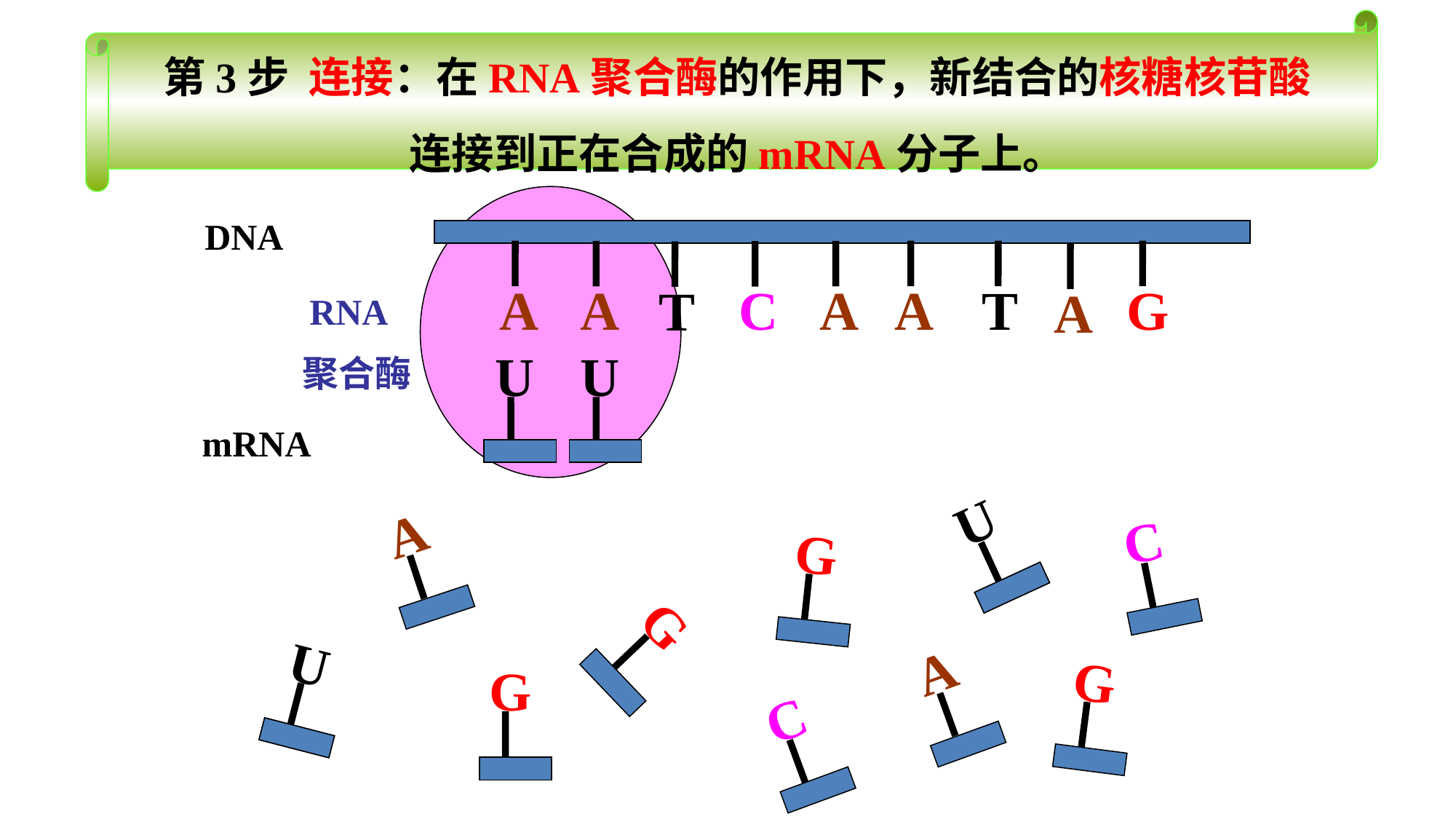

第3步  连接：在RNA聚合酶的作用下，新结合的核糖核苷酸
连接到正在合成的mRNA分子上。

DNA

A
A
T
G
A
C
A
T
A
RNA
聚合酶
U

U

mRNA
U

A

C

G

G

U

A

G

G

C